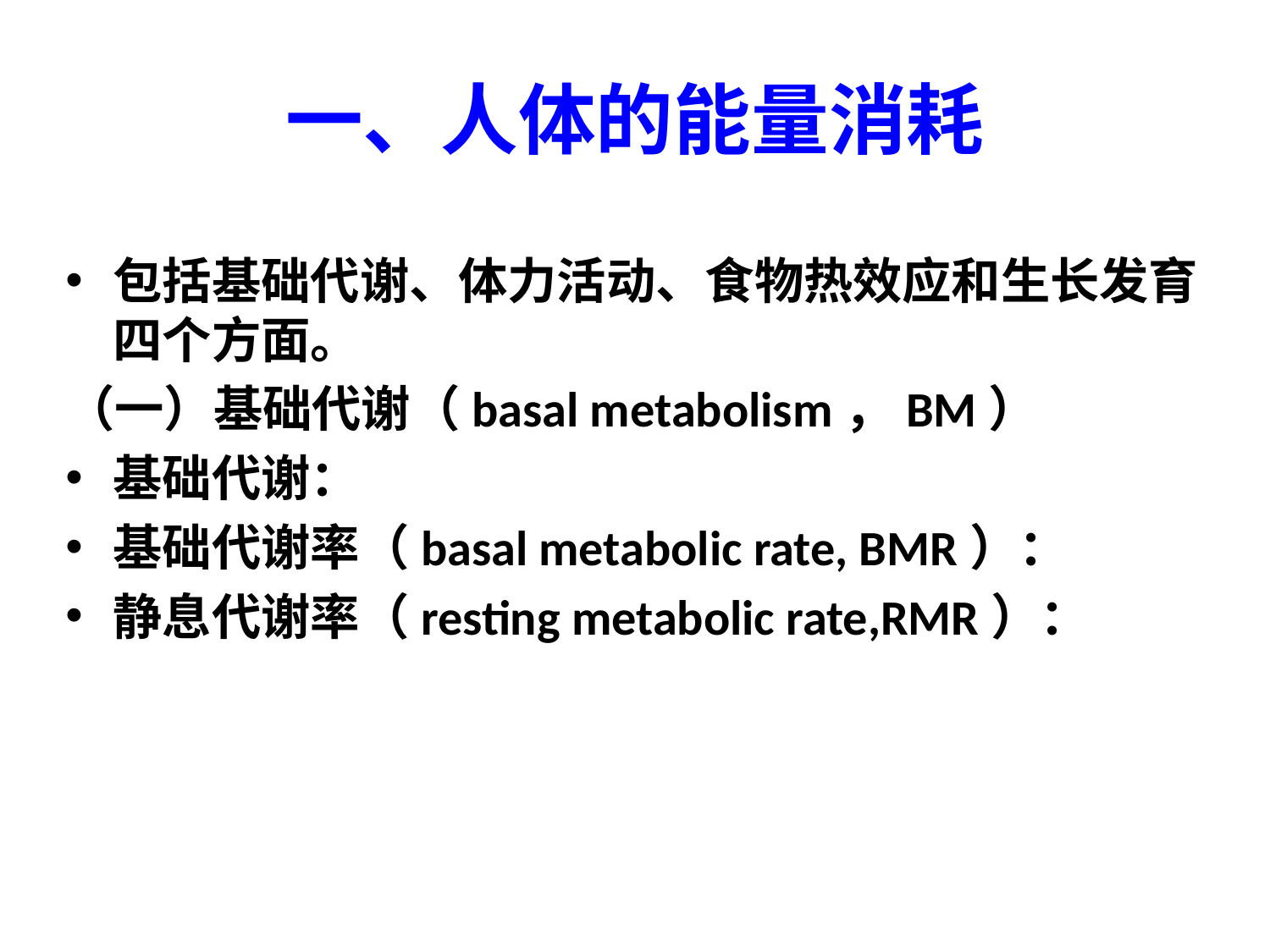

# 一、人体的能量消耗
包括基础代谢、体力活动、食物热效应和生长发育四个方面。
（一）基础代谢（basal metabolism，BM）
基础代谢：
基础代谢率（basal metabolic rate, BMR）：
静息代谢率（resting metabolic rate,RMR）：